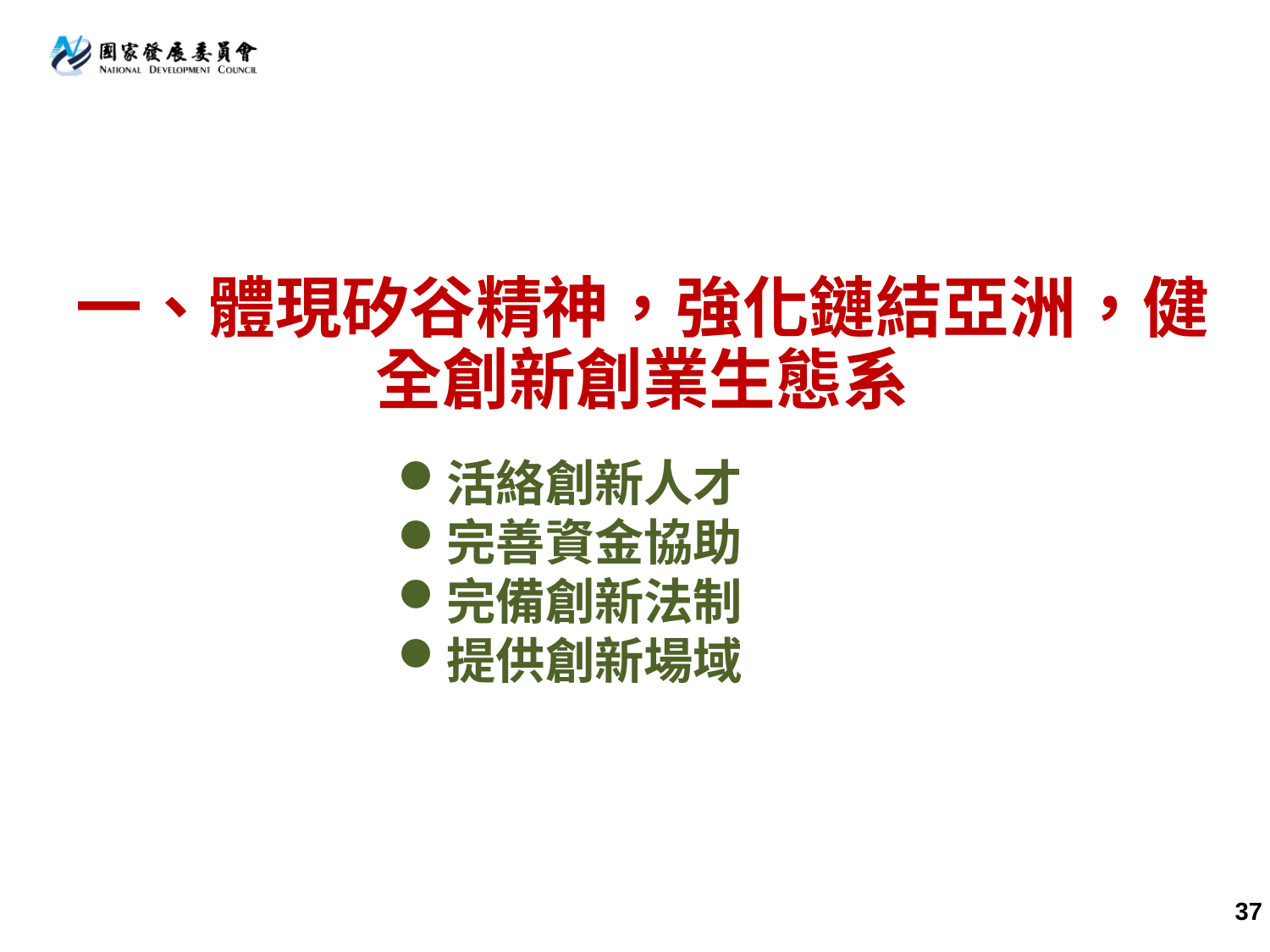

# 一、體現矽谷精神，強化鏈結亞洲，健全創新創業生態系
活絡創新人才
完善資金協助
完備創新法制
提供創新場域
37